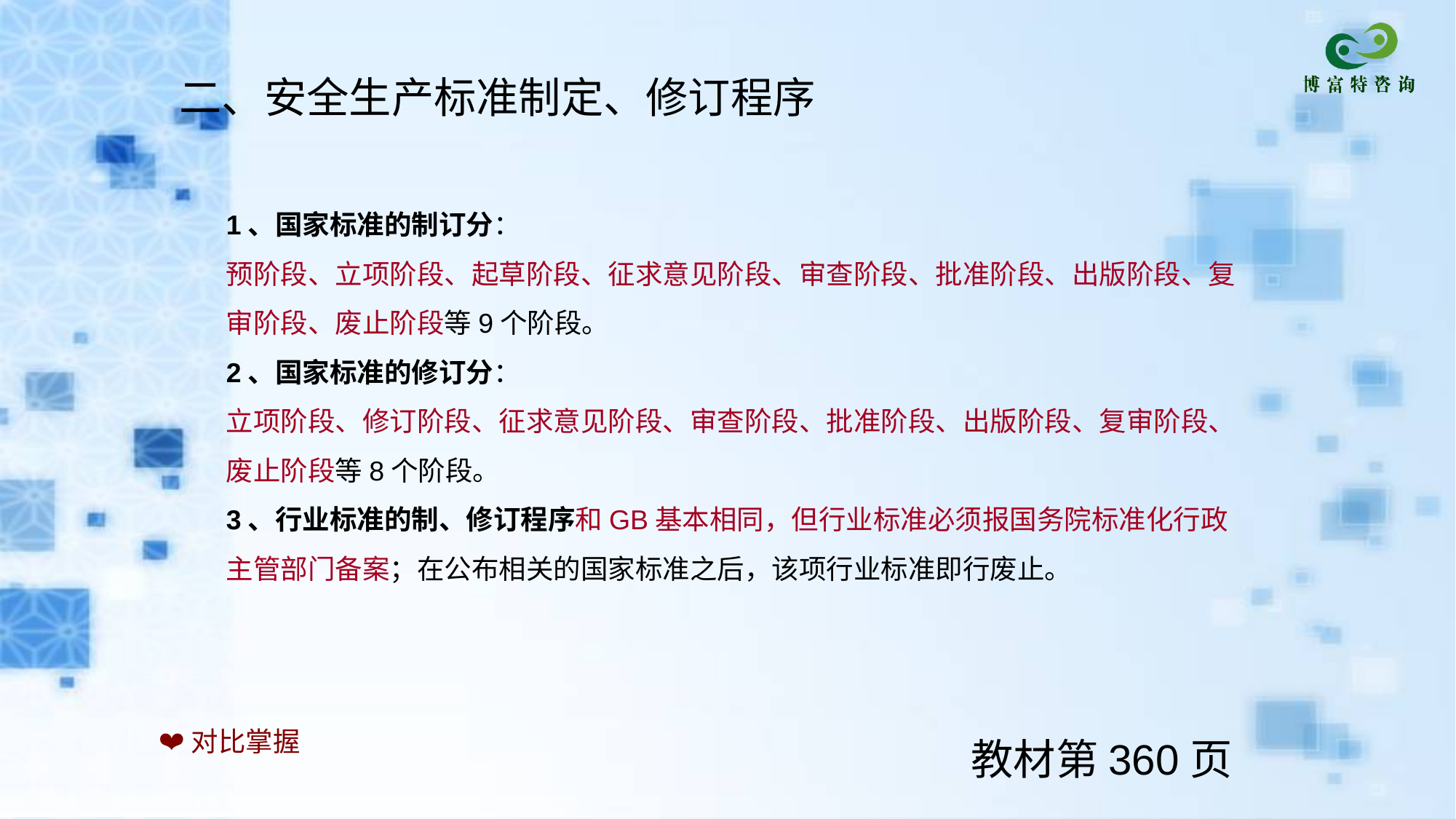

二、安全生产标准制定、修订程序
1、国家标准的制订分：
预阶段、立项阶段、起草阶段、征求意见阶段、审查阶段、批准阶段、出版阶段、复审阶段、废止阶段等9个阶段。
2、国家标准的修订分：
立项阶段、修订阶段、征求意见阶段、审查阶段、批准阶段、出版阶段、复审阶段、废止阶段等8个阶段。
3、行业标准的制、修订程序和GB基本相同，但行业标准必须报国务院标准化行政主管部门备案；在公布相关的国家标准之后，该项行业标准即行废止。
❤对比掌握
教材第360页